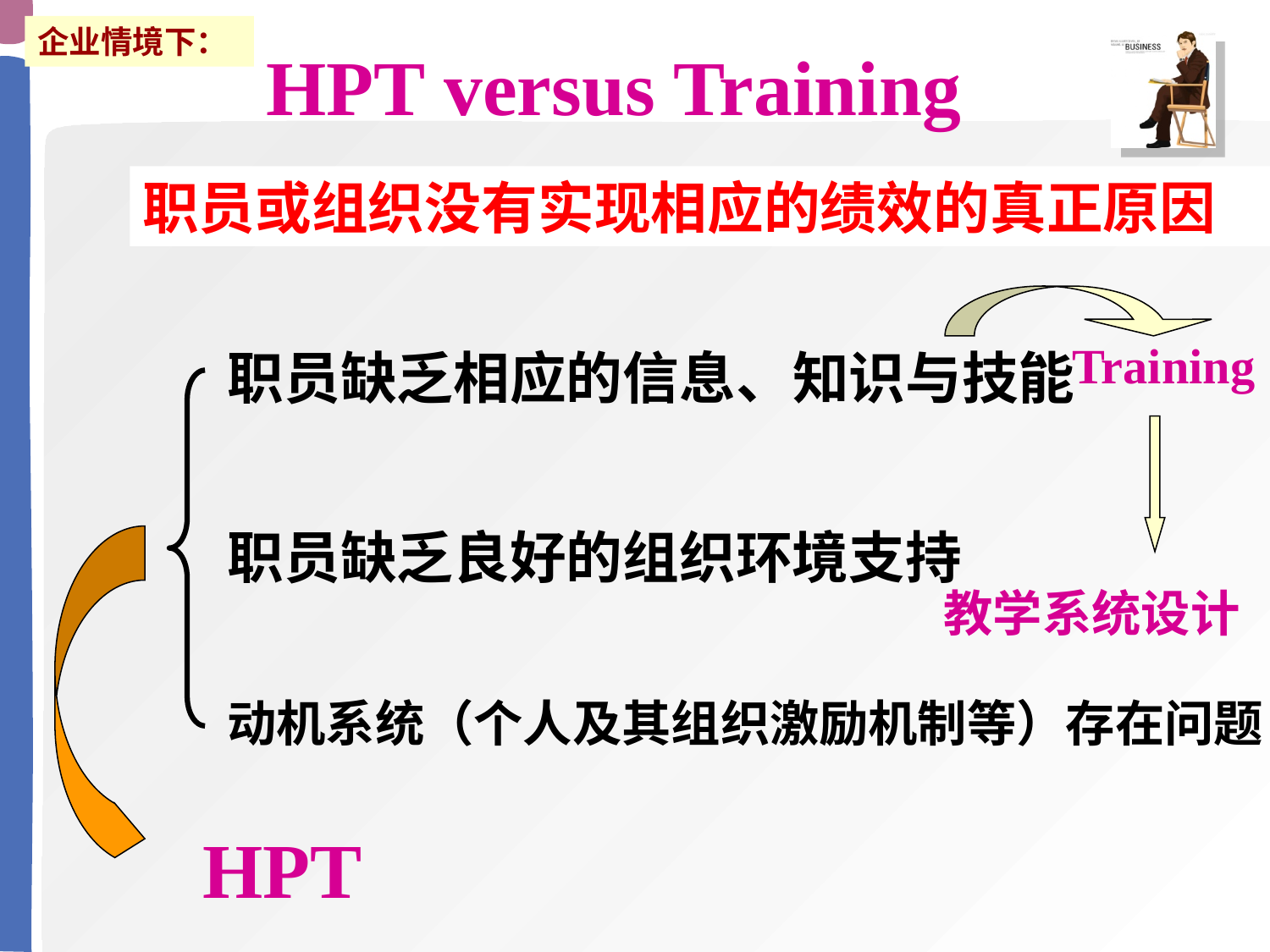

企业情境下：
HPT versus Training
职员或组织没有实现相应的绩效的真正原因

Training
职员缺乏相应的信息、知识与技能

职员缺乏良好的组织环境支持

教学系统设计
动机系统（个人及其组织激励机制等）存在问题
HPT